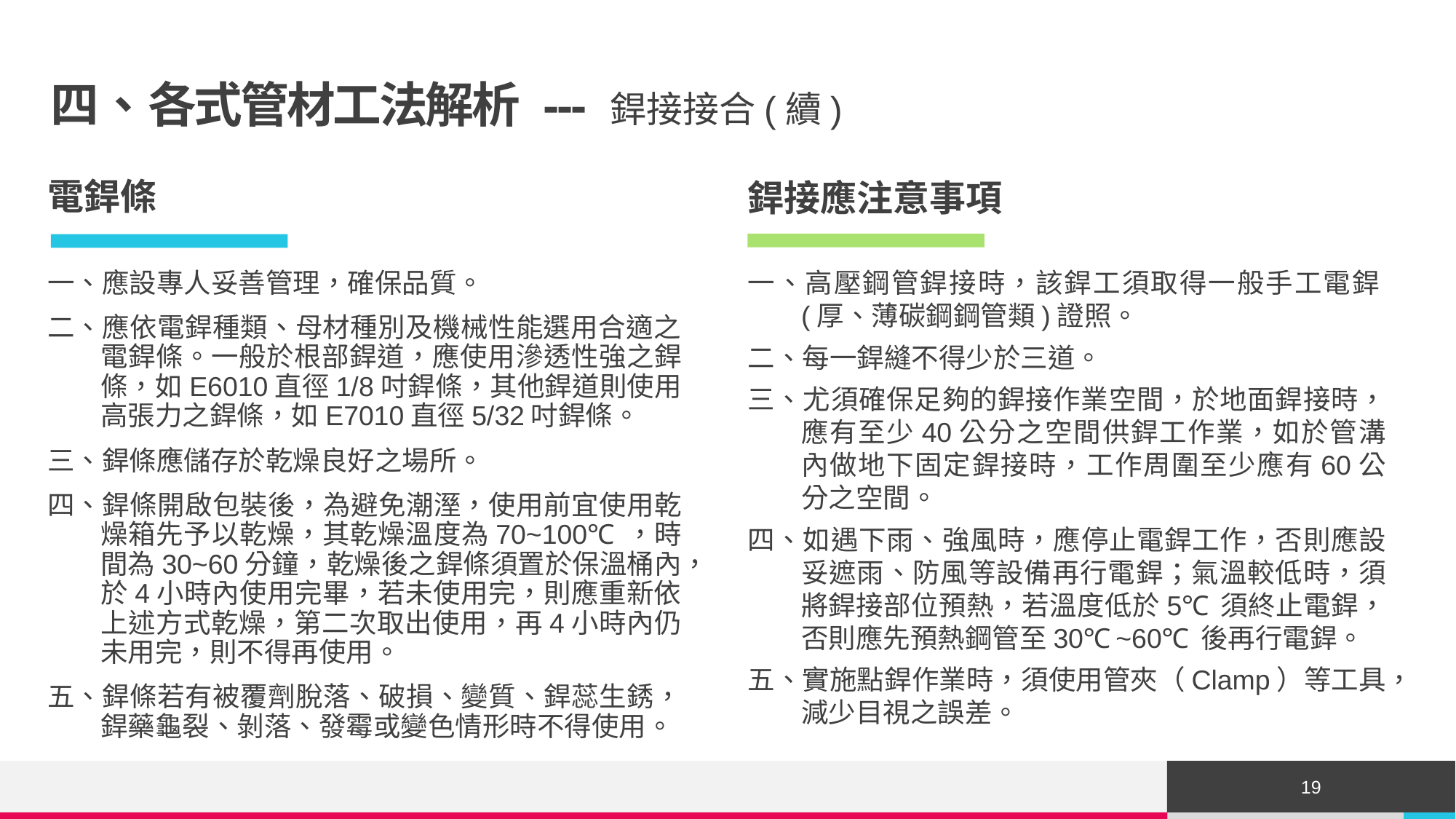

# 四、各式管材工法解析 --- 銲接接合(續)
電銲條
銲接應注意事項

一、應設專人妥善管理，確保品質。
二、應依電銲種類、母材種別及機械性能選用合適之電銲條。一般於根部銲道，應使用滲透性強之銲條，如E6010直徑1/8吋銲條，其他銲道則使用高張力之銲條，如E7010直徑5/32吋銲條。
三、銲條應儲存於乾燥良好之場所。
四、銲條開啟包裝後，為避免潮溼，使用前宜使用乾燥箱先予以乾燥，其乾燥溫度為70~100℃，時間為30~60分鐘，乾燥後之銲條須置於保溫桶內，於4小時內使用完畢，若未使用完，則應重新依上述方式乾燥，第二次取出使用，再4小時內仍未用完，則不得再使用。
五、銲條若有被覆劑脫落、破損、變質、銲蕊生銹，銲藥龜裂、剝落、發霉或變色情形時不得使用。
一、高壓鋼管銲接時，該銲工須取得一般手工電銲(厚、薄碳鋼鋼管類)證照。
二、每一銲縫不得少於三道。
三、尤須確保足夠的銲接作業空間，於地面銲接時，應有至少40公分之空間供銲工作業，如於管溝內做地下固定銲接時，工作周圍至少應有60公分之空間。
四、如遇下雨、強風時，應停止電銲工作，否則應設妥遮雨、防風等設備再行電銲；氣溫較低時，須將銲接部位預熱，若溫度低於5℃須終止電銲，否則應先預熱鋼管至30℃~60℃後再行電銲。
五、實施點銲作業時，須使用管夾（Clamp）等工具，減少目視之誤差。
19